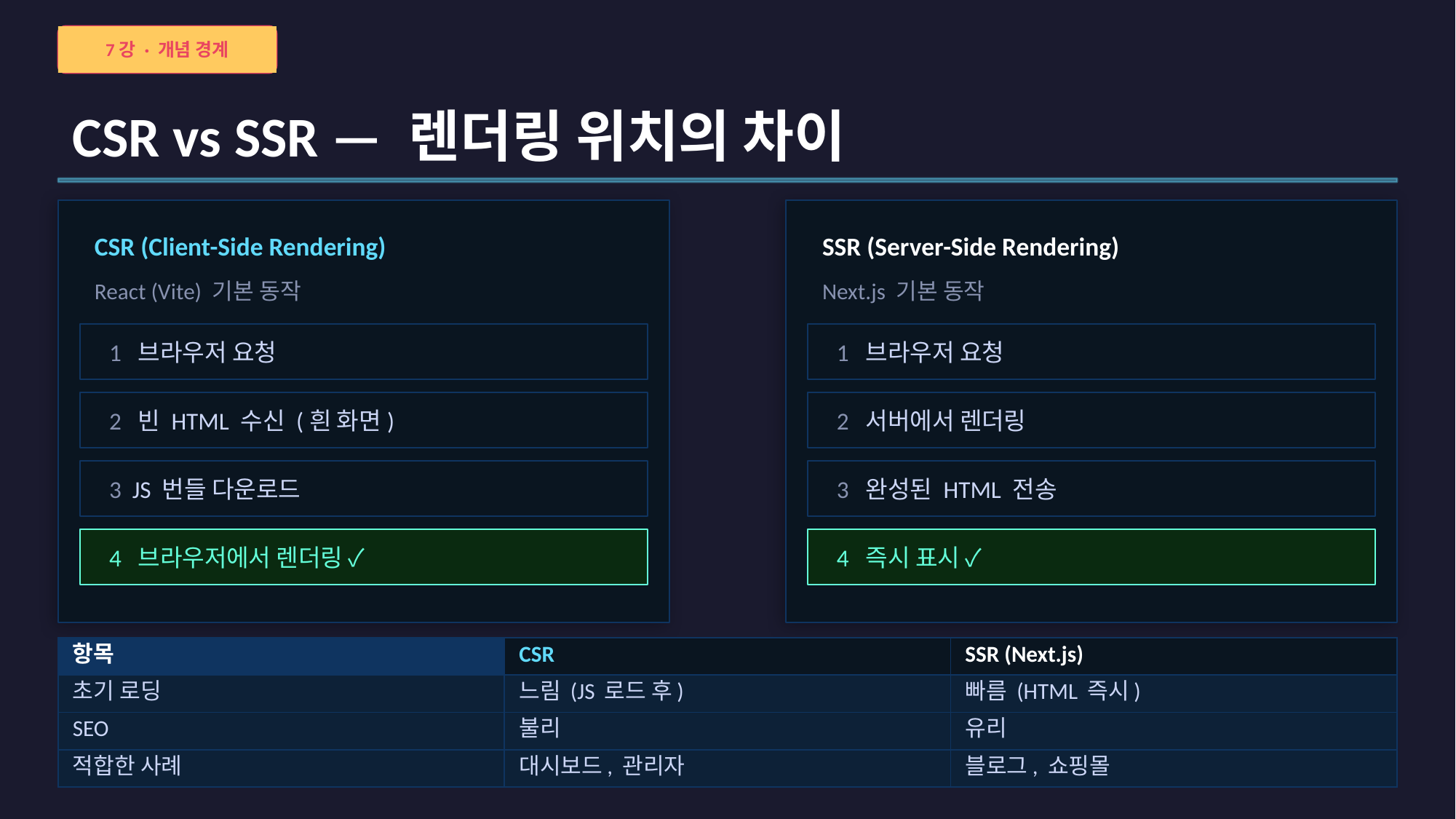

7강 · 개념 경계
CSR vs SSR — 렌더링 위치의 차이

CSR (Client-Side Rendering)
SSR (Server-Side Rendering)
React (Vite) 기본 동작
Next.js 기본 동작

1  브라우저 요청
1  브라우저 요청

2  빈 HTML 수신 (흰 화면)
2  서버에서 렌더링

3  JS 번들 다운로드
3  완성된 HTML 전송

4  브라우저에서 렌더링 ✓
4  즉시 표시 ✓
| 항목 | CSR | SSR (Next.js) |
| --- | --- | --- |
| 초기 로딩 | 느림 (JS 로드 후) | 빠름 (HTML 즉시) |
| SEO | 불리 | 유리 |
| 적합한 사례 | 대시보드, 관리자 | 블로그, 쇼핑몰 |